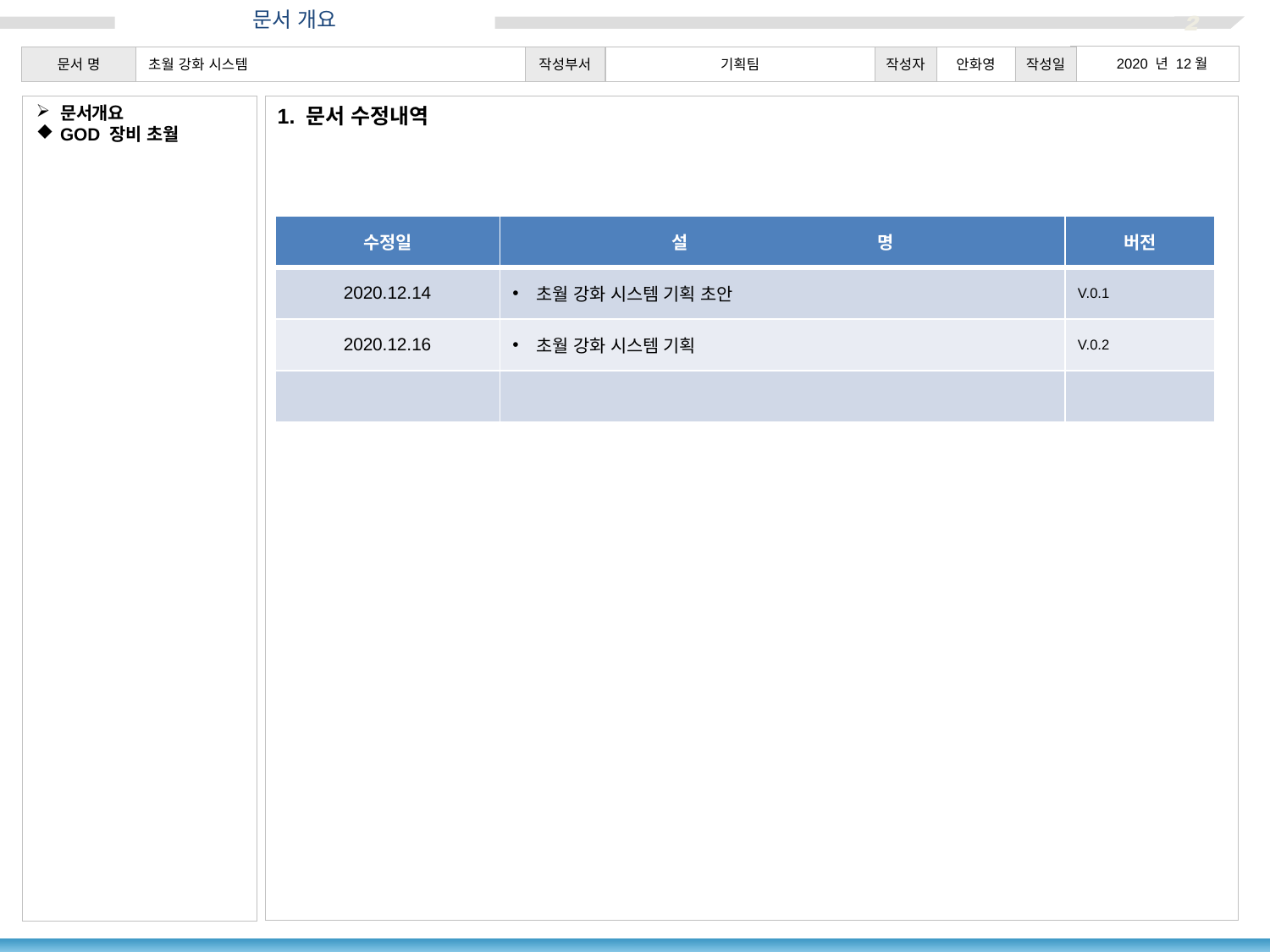

# 문서 개요
문서개요
GOD 장비 초월
1. 문서 수정내역
| 수정일 | 설 명 | 버전 |
| --- | --- | --- |
| 2020.12.14 | 초월 강화 시스템 기획 초안 | V.0.1 |
| 2020.12.16 | 초월 강화 시스템 기획 | V.0.2 |
|  |  |  |